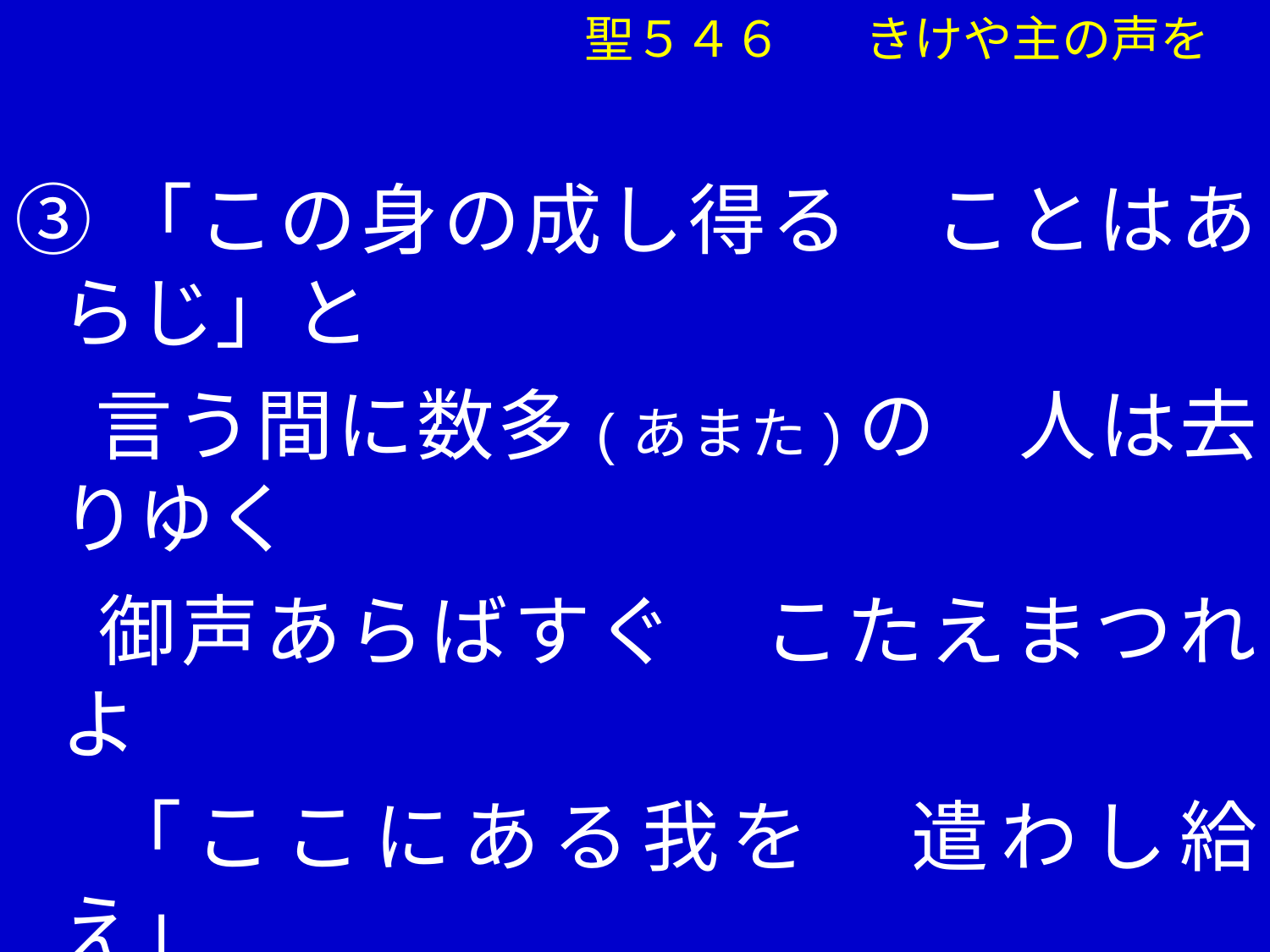

聖５４６   　きけや主の声を
③「この身の成し得る　ことはあらじ」と
　言う間に数多(あまた)の　人は去りゆく
　御声あらばすぐ　こたえまつれよ
　「ここにある我を　遣わし給え」